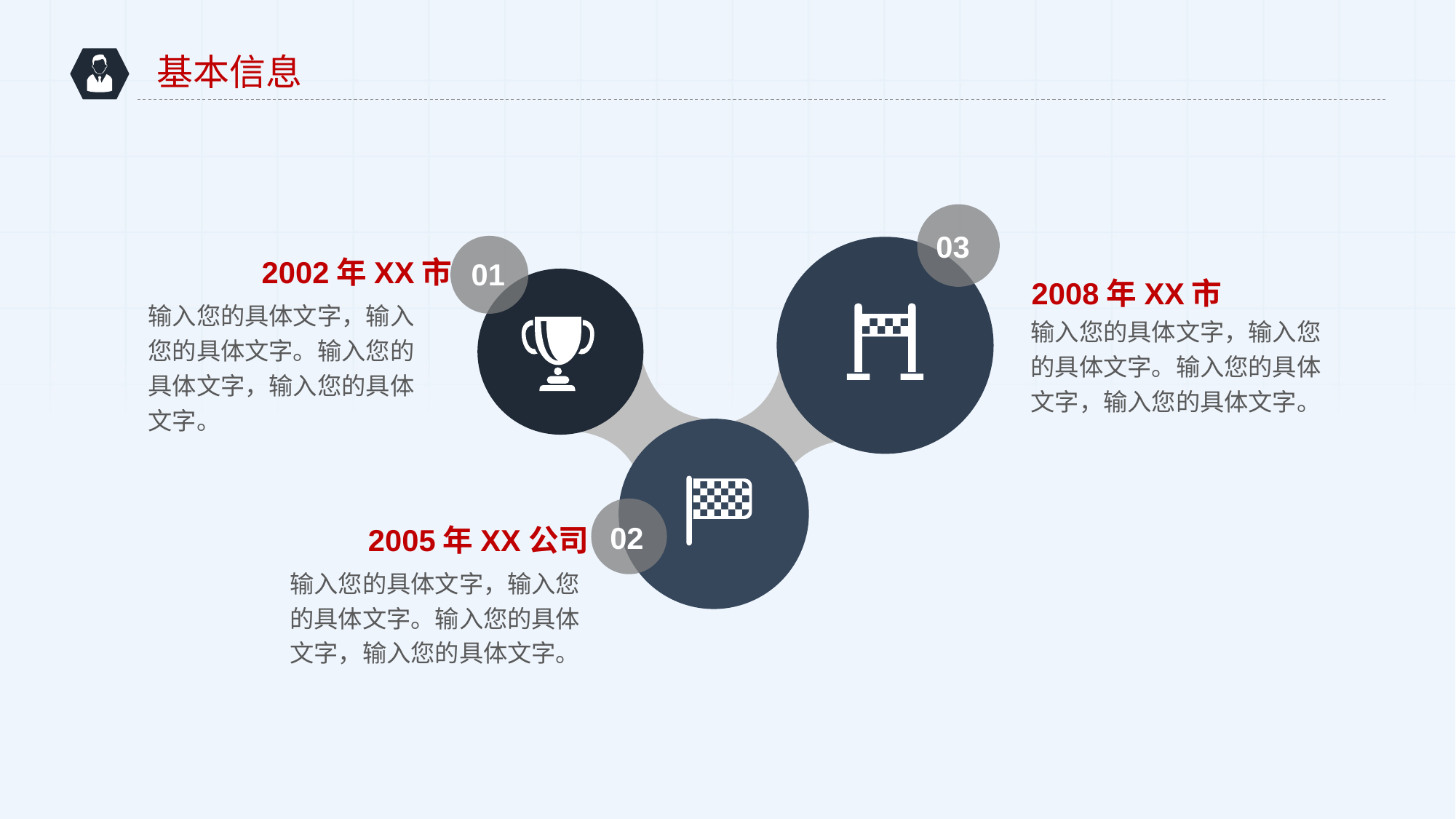

基本信息

03
01

2002年XX市
2008年XX市

输入您的具体文字，输入您的具体文字。输入您的具体文字，输入您的具体文字。
输入您的具体文字，输入您的具体文字。输入您的具体文字，输入您的具体文字。

2005年XX公司
02
输入您的具体文字，输入您的具体文字。输入您的具体文字，输入您的具体文字。